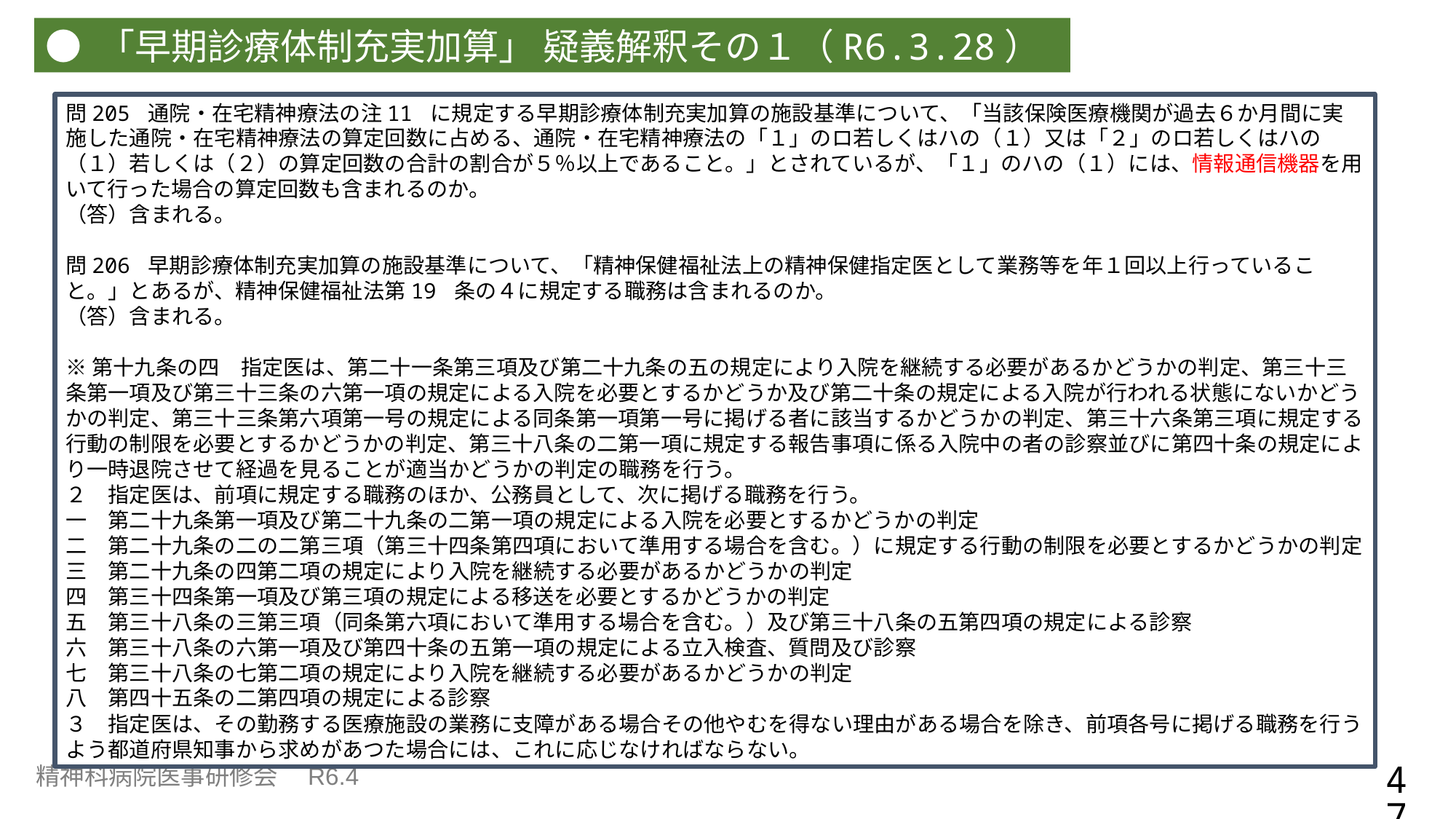

● 「早期診療体制充実加算」 疑義解釈その１（R6.3.28）
問205 通院・在宅精神療法の注11 に規定する早期診療体制充実加算の施設基準について、「当該保険医療機関が過去６か月間に実施した通院・在宅精神療法の算定回数に占める、通院・在宅精神療法の「１」のロ若しくはハの（１）又は「２」のロ若しくはハの（１）若しくは（２）の算定回数の合計の割合が５％以上であること。」とされているが、「１」のハの（１）には、情報通信機器を用いて行った場合の算定回数も含まれるのか。
（答）含まれる。

問206 早期診療体制充実加算の施設基準について、「精神保健福祉法上の精神保健指定医として業務等を年１回以上行っていること。」とあるが、精神保健福祉法第19 条の４に規定する職務は含まれるのか。
（答）含まれる。

※第十九条の四　指定医は、第二十一条第三項及び第二十九条の五の規定により入院を継続する必要があるかどうかの判定、第三十三条第一項及び第三十三条の六第一項の規定による入院を必要とするかどうか及び第二十条の規定による入院が行われる状態にないかどうかの判定、第三十三条第六項第一号の規定による同条第一項第一号に掲げる者に該当するかどうかの判定、第三十六条第三項に規定する行動の制限を必要とするかどうかの判定、第三十八条の二第一項に規定する報告事項に係る入院中の者の診察並びに第四十条の規定により一時退院させて経過を見ることが適当かどうかの判定の職務を行う。
２　指定医は、前項に規定する職務のほか、公務員として、次に掲げる職務を行う。
一　第二十九条第一項及び第二十九条の二第一項の規定による入院を必要とするかどうかの判定
二　第二十九条の二の二第三項（第三十四条第四項において準用する場合を含む。）に規定する行動の制限を必要とするかどうかの判定
三　第二十九条の四第二項の規定により入院を継続する必要があるかどうかの判定
四　第三十四条第一項及び第三項の規定による移送を必要とするかどうかの判定
五　第三十八条の三第三項（同条第六項において準用する場合を含む。）及び第三十八条の五第四項の規定による診察
六　第三十八条の六第一項及び第四十条の五第一項の規定による立入検査、質問及び診察
七　第三十八条の七第二項の規定により入院を継続する必要があるかどうかの判定
八　第四十五条の二第四項の規定による診察
３　指定医は、その勤務する医療施設の業務に支障がある場合その他やむを得ない理由がある場合を除き、前項各号に掲げる職務を行うよう都道府県知事から求めがあつた場合には、これに応じなければならない。
47